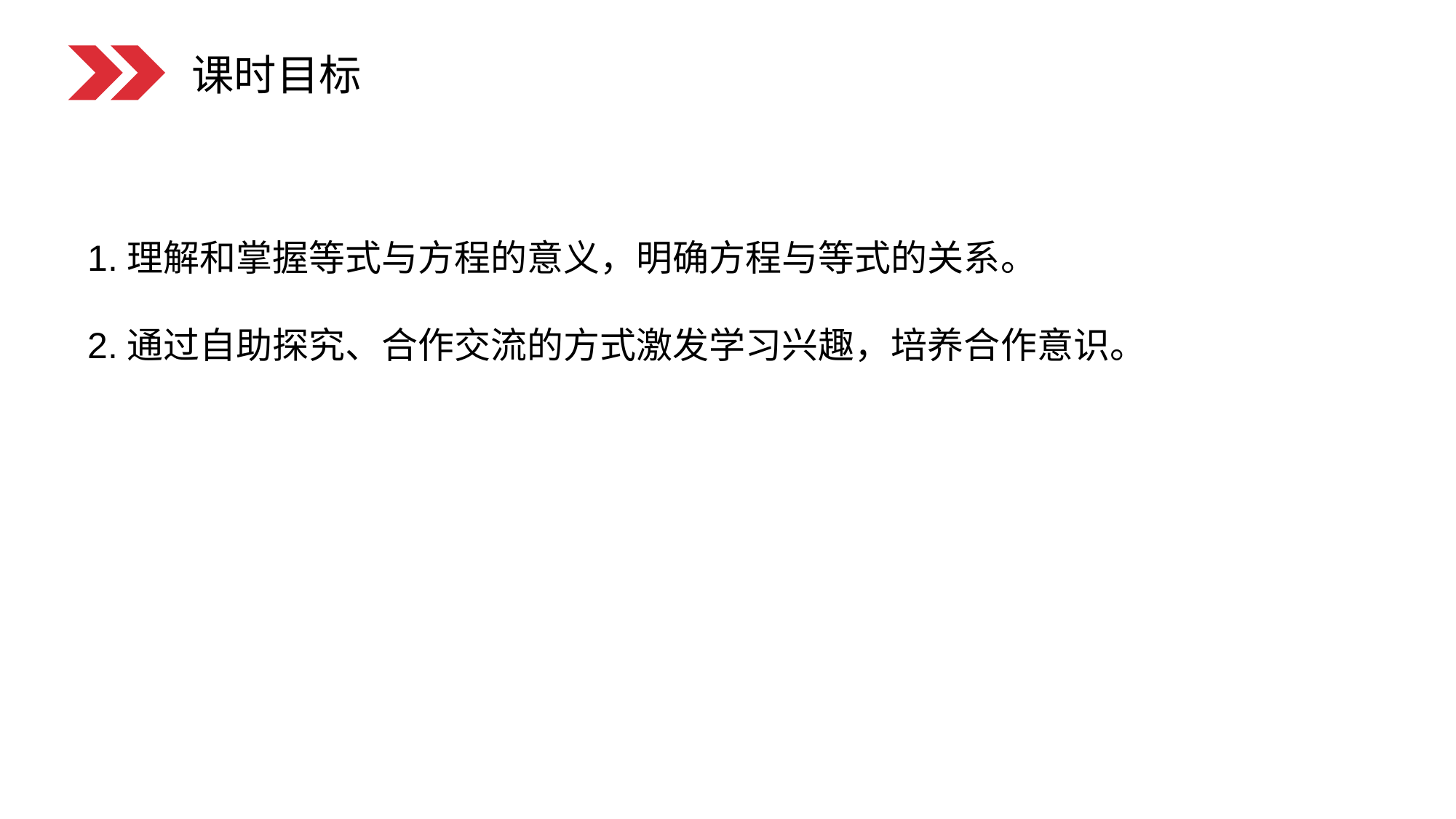

课时目标
1.理解和掌握等式与方程的意义，明确方程与等式的关系。
2.通过自助探究、合作交流的方式激发学习兴趣，培养合作意识。